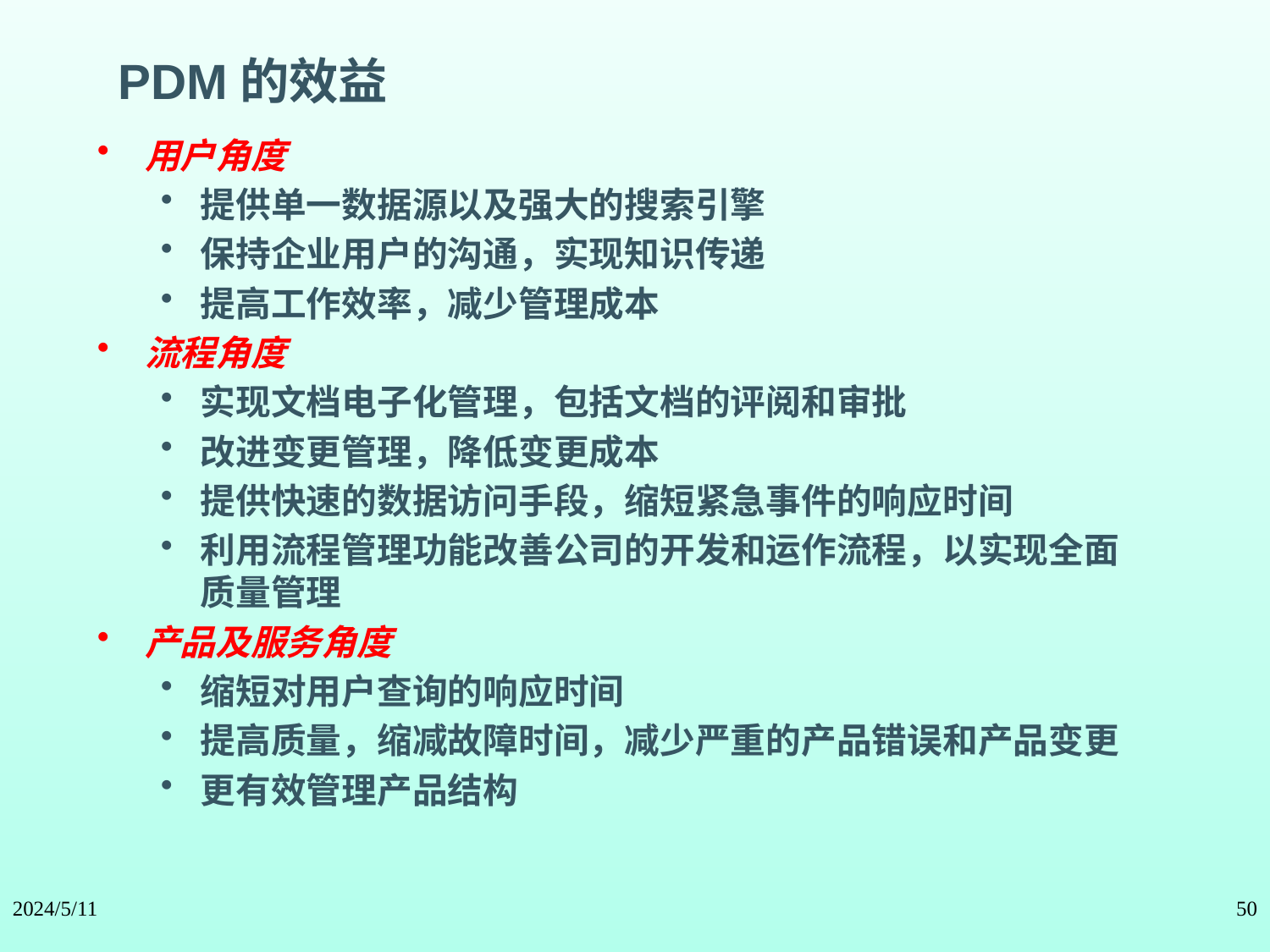

PDM的效益
用户角度
提供单一数据源以及强大的搜索引擎
保持企业用户的沟通，实现知识传递
提高工作效率，减少管理成本
流程角度
实现文档电子化管理，包括文档的评阅和审批
改进变更管理，降低变更成本
提供快速的数据访问手段，缩短紧急事件的响应时间
利用流程管理功能改善公司的开发和运作流程，以实现全面质量管理
产品及服务角度
缩短对用户查询的响应时间
提高质量，缩减故障时间，减少严重的产品错误和产品变更
更有效管理产品结构
2024/5/11
50